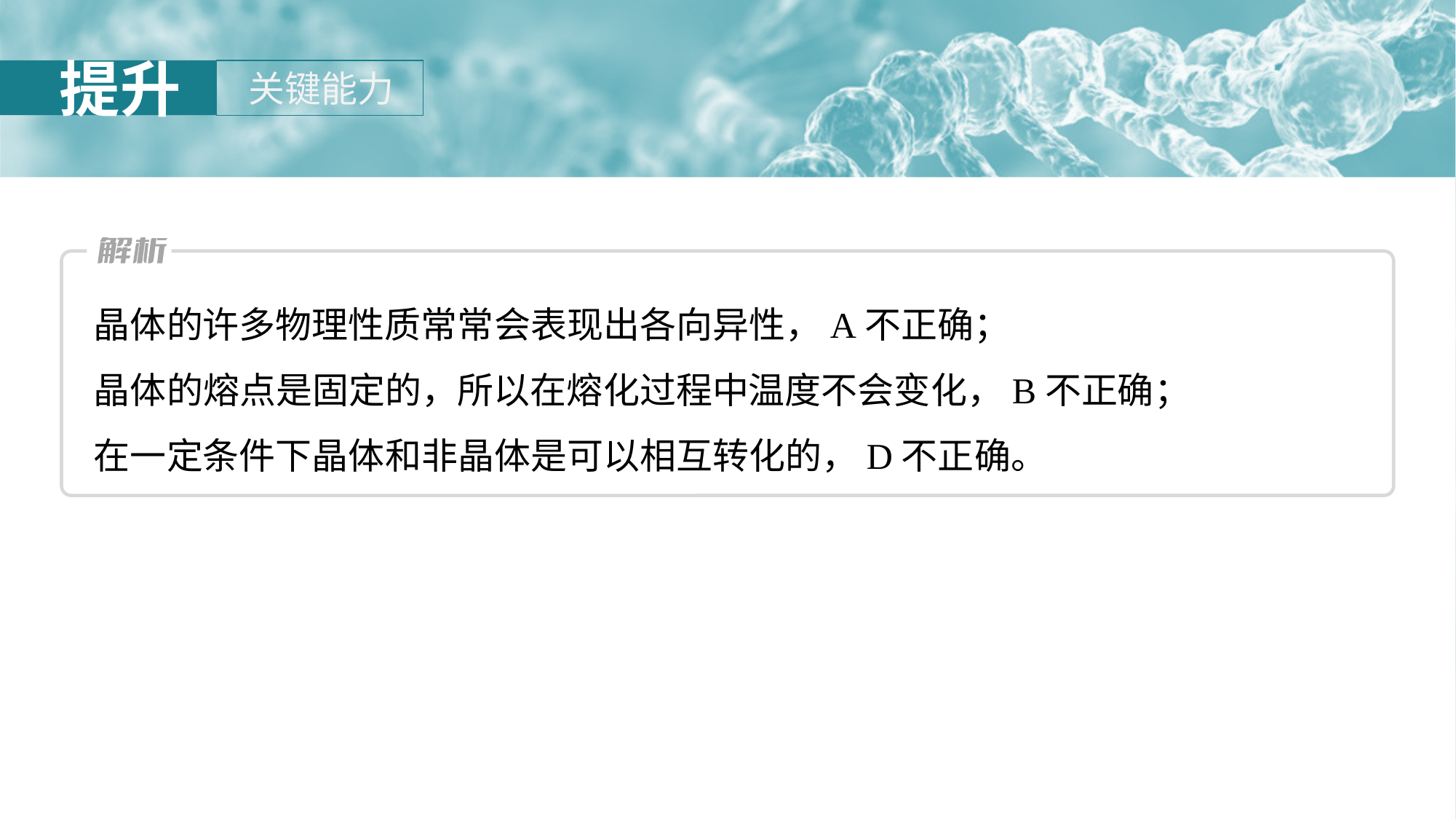

晶体的许多物理性质常常会表现出各向异性，A不正确；
晶体的熔点是固定的，所以在熔化过程中温度不会变化，B不正确；
在一定条件下晶体和非晶体是可以相互转化的，D不正确。